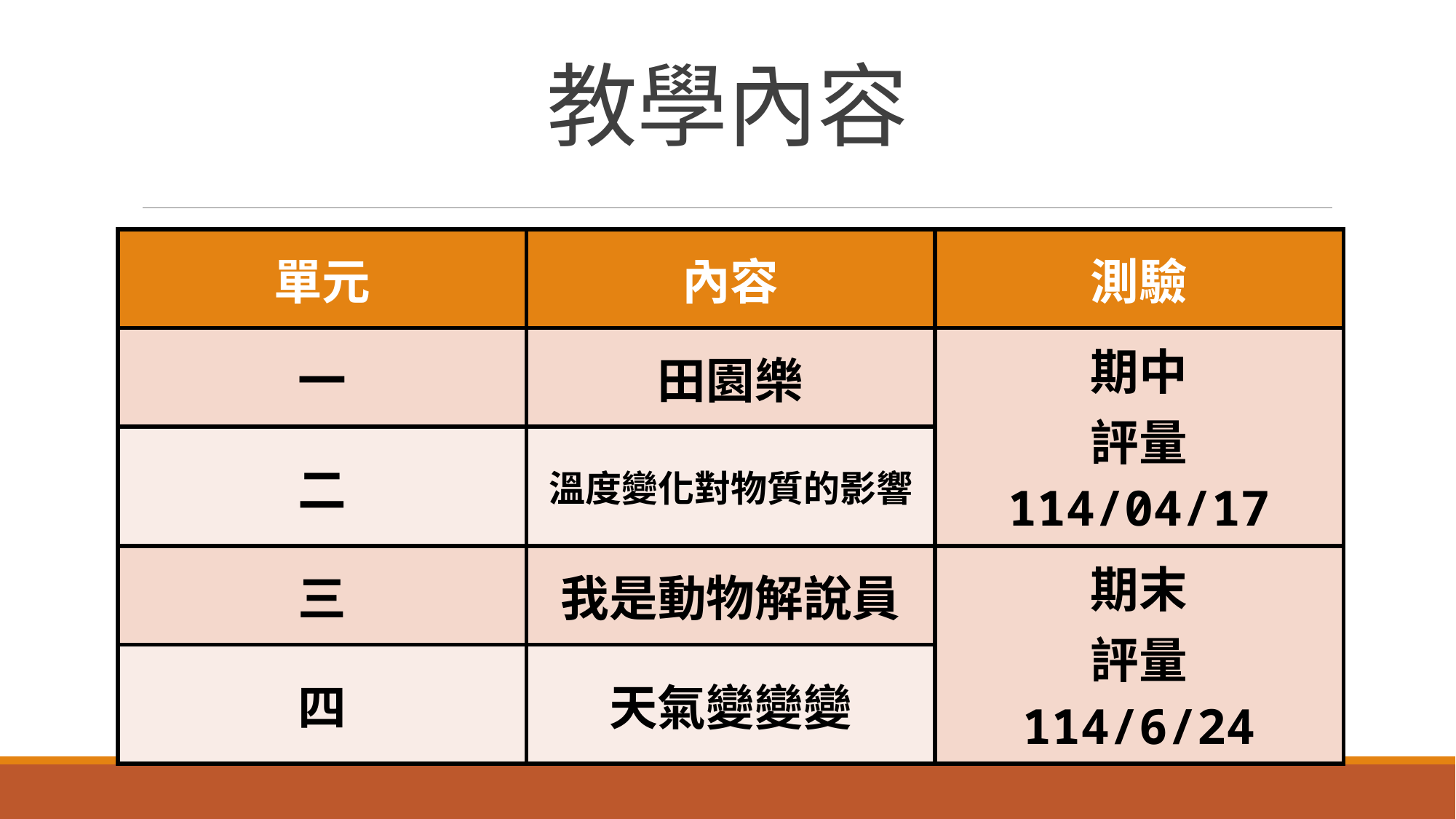

# 教學內容
| 單元 | 內容 | 測驗 |
| --- | --- | --- |
| 一 | 田園樂 | 期中 評量 114/04/17 |
| 二 | 溫度變化對物質的影響 |  |
| 三 | 我是動物解說員 | 期末 評量 114/6/24 |
| 四 | 天氣變變變 |  |